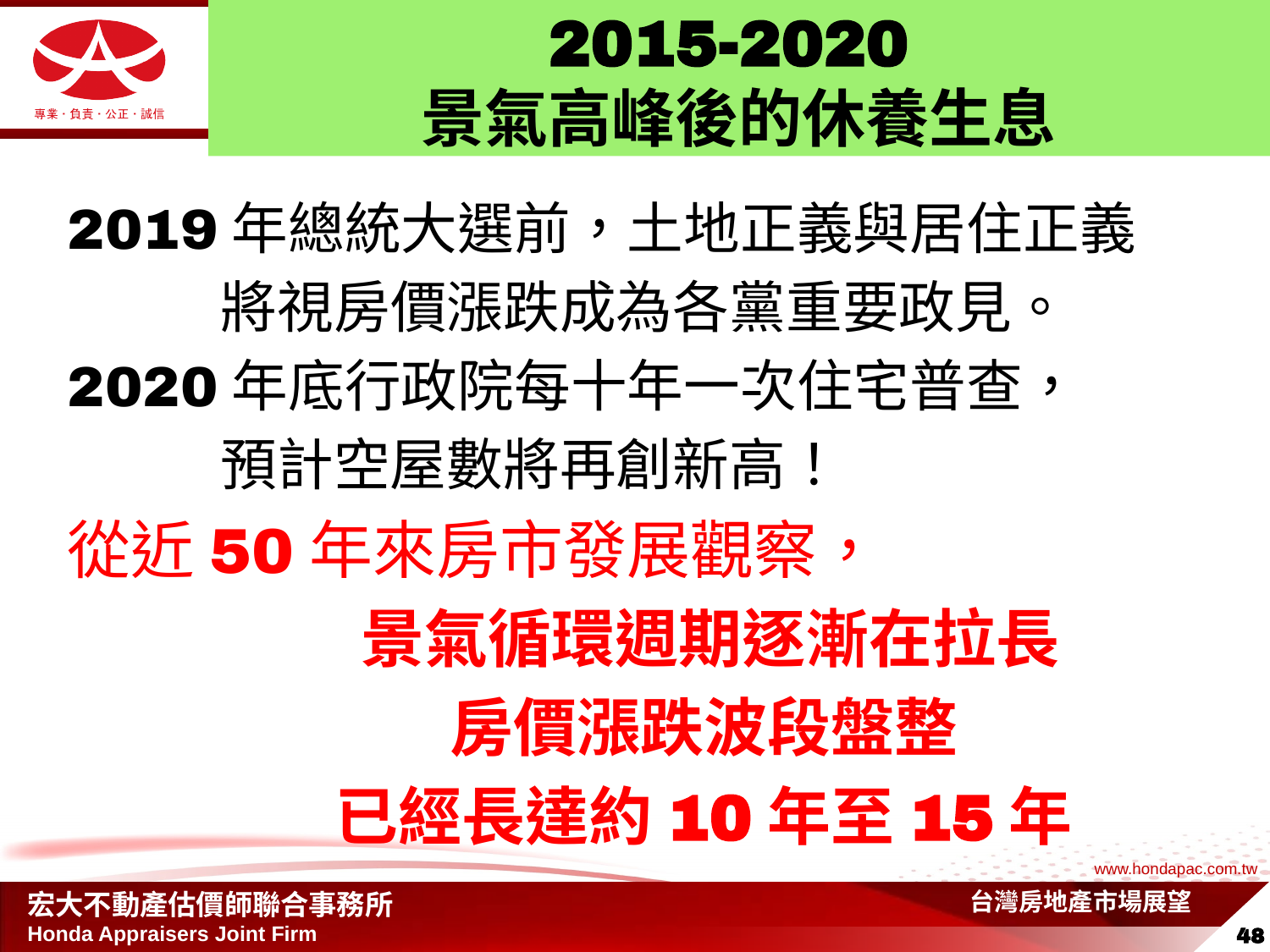

# 2015-2020 景氣高峰後的休養生息
2019年總統大選前，土地正義與居住正義
           將視房價漲跌成為各黨重要政見。
2020年底行政院每十年一次住宅普查，
           預計空屋數將再創新高！
從近50年來房市發展觀察，
      景氣循環週期逐漸在拉長
     房價漲跌波段盤整
     已經長達約10年至15年
台灣房地產市場展望
48